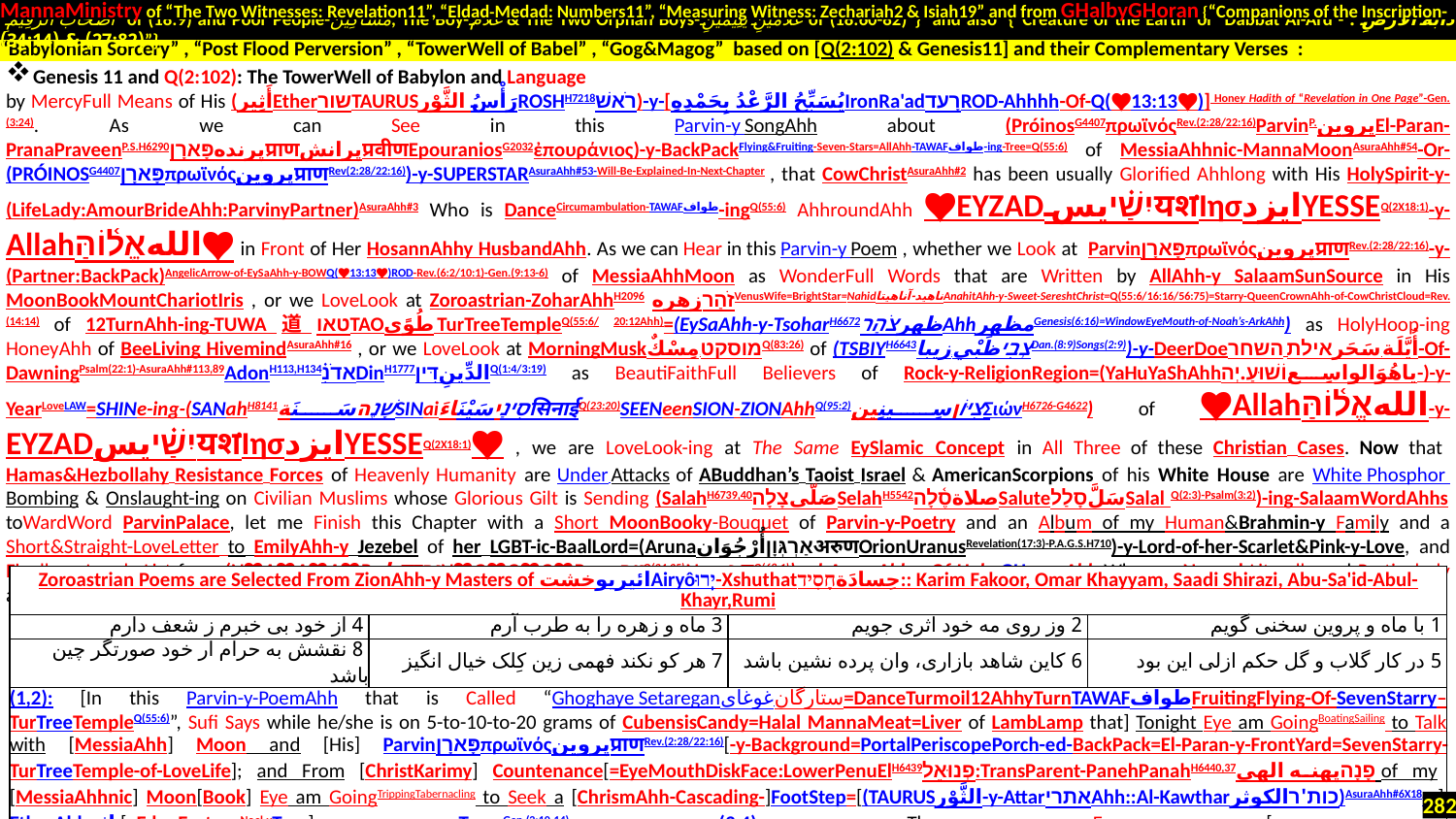

MannaMinistry of “The Two Witnesses: Revelation11”, “Eldad-Medad: Numbers11”, “Measuring Witness: Zechariah2 & Isiah19” and from GHalbyGHoran {“Companions of the Inscription-
 أَصْحَابَ الرَّقِيمِ  of (18:9) and Poor People-مَسَاكِينَ, The Boy-غُلَامُ & The Two Orphan Boys-غُلَامَيْنِ يَتِيمَيْنِ of (18:60-82)”}  and also  {“Creature of the Earth  or  Dabbat Al-Ard - دَابَّةُ الْأَرْضِ : (27:82) & (34:14)”}
.
Genesis 11 and Q(2:102): The TowerWell of Babylon and Language
by MercyFull Means of His (أَثِيرEtherשורTAURUSرَأْسُ الثَّوْرROSHH7218רֹאשׁ)-y-[يُسَبِّحُ الرَّعْدُ بِحَمْدِهِIronRa'adרָעדROD-Ahhhh-Of-Q(♥13:13♥)] Honey Hadith of “Revelation in One Page”-Gen.(3:24). As we can See in this Parvin-y SongAhh about (PróinosG4407πρωϊνόςRev.(2:28/22:16)ParvinP.پروینEl-Paran-PranaPraveenP.S.H6290پرندهפָּארָןप्राणپرانشप्रवीणEpouraniosG2032ἐπουράνιος)-y-BackPackFlying&Fruiting-Seven-Stars=AllAhh-TAWAFطواف‎-ing-Tree=Q(55:6) of MessiaAhhnic-MannaMoonAsuraAhh#54-Or-(PRÓINOSG4407פָּארָןπρωϊνόςپروینप्राणRev(2:28/22:16))-y-SUPERSTARAsuraAhh#53-Will-Be-Explained-In-Next-Chapter., that CowChristAsuraAhh#2 has been usually Glorified Ahhlong with His HolySpirit-y-(LifeLady:AmourBrideAhh:ParvinyPartner)AsuraAhh#3 Who is DanceCircumambulation-TAWAFطواف‎-ingQ(55:6) AhhroundAhh ♥EYZADיִשַׁ֗יیسयशἸησایزدYESSEQ(2X18:1)-y-Allahاللهאֱל֫וֹהַּ♥ in Front of Her HosannAhhy HusbandAhh. As we can Hear in this Parvin-y Poem , whether we Look at  Parvinפָּארָןπρωϊνόςپروینप्राणRev.(2:28/22:16)-y-(Partner:BackPack)AngelicArrow-of-EySaAhh-y-BOWQ(♥13:13♥)ROD-Rev.(6:2/10:1)-Gen.(9:13-6) of MessiaAhhMoon as WonderFull Words that are Written by AllAhh-y SalaamSunSource in His MoonBookMountChariotIris , or we LoveLook at Zoroastrian-ZoharAhhH2096 זֹהַרزهرهVenusWife=BrightStar=Nahidناهید-آناهیتاAnahitAhh-y-Sweet-SereshtChrist=Q(55:6/16:16/56:75)=Starry-QueenCrownAhh-of-CowChristCloud=Rev.(14:14) of 12TurnAhh-ing-TUWA道טאוTAOطُوًى TurTreeTempleQ(55:6/ 20:12Ahh)=(EySaAhh-y-TsoharH6672ظهرצֹהַרAhhمظهرGenesis(6:16)=WindowEyeMouth-of-Noah’s-ArkAhh) as HolyHoop-ing HoneyAhh of BeeLiving HivemindAsuraAhh#16 , or we LoveLook at MorningMuskמוסקט.مِسْكٌQ(83:26) of (TSBIYH6643צְבִיظَبْي.زیباDan.(8:9)Songs(2:9))-y-DeerDoeأُيَّلَة سَحَرאילת השחר-Of-DawningPsalm(22:1)-AsuraAhh#113,89AdonH113,H134אדֹנִ֗DinH1777الدِّينِדִּיןQ(1:4/3:19) as BeautiFaithFull Believers of Rock-y-ReligionRegion=(YaHuYaShAhhیاهُوَالواسِعוֹשׁוּעַ.יְה-)-y-YearLoveLAW=SHINe-ing-(SANahH8141שָׁנֶהسَنَةSINaiסִינַיسَيْنَاءَसिनाईQ(23:20)SEENeenSION-ZIONAhhQ(95:2)צִיּוֹןسِينِينΣιώνH6726-G4622) of ♥Allahاللهאֱל֫וֹהַּ-y-EYZADיִשַׁ֗יیسयशἸησایزدYESSEQ(2X18:1)♥ , we are LoveLook-ing at The Same EySlamic Concept in All Three of these Christian Cases. Now that Hamas&Hezbollahy Resistance Forces of Heavenly Humanity are Under Attacks of ABuddhan’s Taoist Israel & AmericanScorpions of his White House are White Phosphor Bombing & Onslaught-ing on Civilian Muslims whose Glorious Gilt is Sending (SalahH6739,40صَلّىצָלָהSelahH5542صلاةסֶ֫לָהSaluteسَلَّסָלַלSalal Q(2:3)-Psalm(3:2))-ing-SalaamWordAhhs toWardWord ParvinPalace, let me Finish this Chapter with a Short MoonBooky-Bouquet of Parvin-y-Poetry and an Album of my Human&Brahmin-y Family and a Short&Straight-LoveLetter to EmilyAhh-y Jezebel of her LGBT-ic-BaalLord=(ArunaאַרְגְּוָןأُرْجُوَانअरुणOrionUranusRevelation(17:3)-P.A.G.S.H710)-y-Lord-of-her-Scarlet&Pink-y-Love, and Finally, a Lovely List from (N♥A♥A♥A♥RنارनरנֵרN♥O♥O♥O♥RנוּרنورQ(24:35)N-נ‬-ن-नQ(68:1))-ed-AsuraAhh-s-Of-Holy-GHoranAhh Who are Named Literally and Particularly after EySaAhh MessiaAhh HimGHoranSelf=ChristKarimy MoonBook. So let us Get to the RoseAhhy Bouquet of Parvin-y-Poetry =

“Babylonian Sorcery” , “Post Flood Perversion” , “TowerWell of Babel” , “Gog&Magog”  based on [Q(2:102) & Genesis11] and their Complementary Verses  :
| Zoroastrian Poems are Selected From ZionAhh-y Masters of ائیریوخشتAiryôיְרוּ-Xshuthatحِسادَةחָסִיד:: Karim Fakoor, Omar Khayyam, Saadi Shirazi, Abu-Sa'id-Abul-Khayr,Rumi |  |  |  |
| --- | --- | --- | --- |
| 4 از خود بی خبرم ز شعف دارم | 3 ماه و زهره را به طرب آرم | 2 وز روی مه خود اثری جویم | 1 با ماه و پروین سخنی گویم |
| 8 نقشش به حرام ار خود صورتگر چین باشد | 7 هر کو نکند فهمی زین کِلک خیال انگیز | 6 کاین شاهد بازاری، وان پرده نشین باشد | 5 در کار گلاب و گل حکم ازلی این بود |
| (1,2): [In this Parvin-y-PoemAhh that is Called “Ghoghaye Setareganغوغای ستارگان=DanceTurmoil12AhhyTurnTAWAFطوافFruitingFlying-Of-SevenStarry–TurTreeTempleQ(55:6)”, Sufi Says while he/she is on 5-to-10-to-20 grams of CubensisCandy=Halal MannaMeat=Liver of LambLamp that] Tonight Eye am GoingBoatingSailing to Talk with [MessiaAhh] Moon and [His] Parvinפָּארָןπρωϊνόςپروینप्राणRev.(2:28/22:16)[-y-Background=PortalPeriscopePorch-ed-BackPack=El-Paran-y-FrontYard=SevenStarry-TurTreeTemple-of-LoveLife]; and From [ChristKarimy] Countenance[=EyeMouthDiskFace:LowerPenuElH6439פְנוּאֵל:TransParent-PanehPanahH6440,37פָנָהپهنه الهی of my [MessiaAhhnic] Moon[Book] Eye am GoingTrippingTabernacling to Seek a [ChrismAhh-Cascading-]FootStep=[(TAURUSالثَّوْر-y-AttarאתריAhh::Al-Kawtharכות'רالكوثر‎)AsuraAhh#6X18-y] EtherAhhاثر [=EdenEasternNoel-yTear] TraceGen.(2:10-14). (3,4): Then Eye [=my HiggaionHayajanAhhH1902הִגָּיוֹןهَيَجانPsalm(9:16)هَّاجًاQ(78:13)=EySlamicExcitementطربMuslimMirth=RuachyRejoicement=GHoranRev.(20:12Ahh)-Seen-EcstaticAhh] will Bring the [TsoharH6672צֹהַרمظهرGen.(6:16)Ahhy] MoonGlassSurface and ZoharAhhH2096זֹהַרالزُّهَرَةVenus7BrightStars=Parvin=(Nahidناهید-آناهیتاAnahitAhh)-y-TurTreeTemple=Q(55:6) into |  |  |  |
282